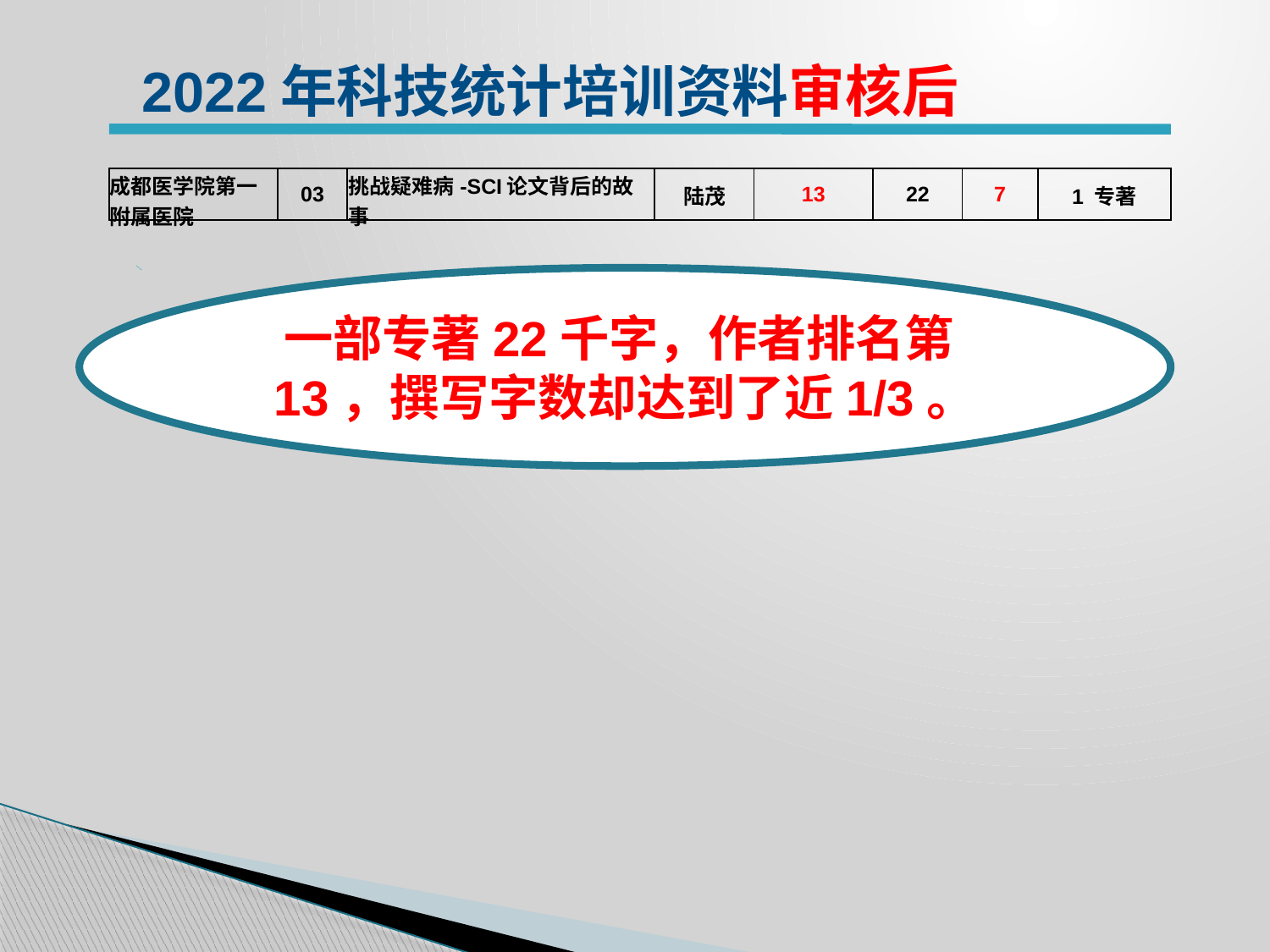

2022年科技统计培训资料审核后
| 成都医学院第一附属医院 | 03 | 挑战疑难病-SCI论文背后的故事 | 陆茂 | 13 | 22 | 7 | 1 专著 |
| --- | --- | --- | --- | --- | --- | --- | --- |
一部专著22千字，作者排名第13，撰写字数却达到了近1/3。